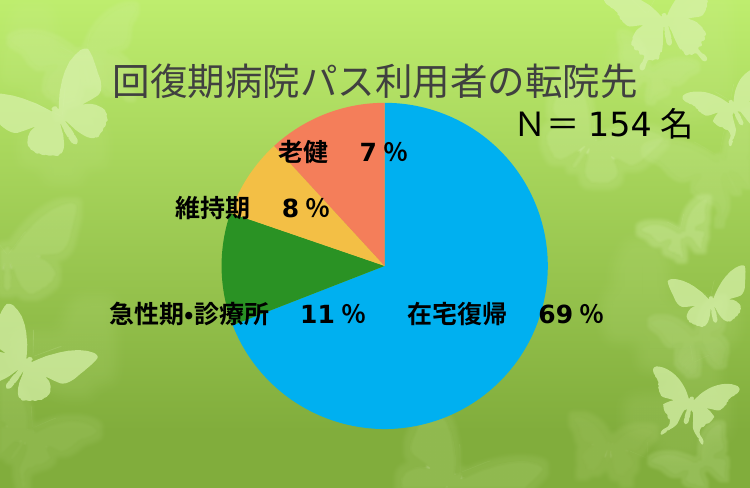

# 回復期病院パス利用者の転院先

### Chart

| Category |  |
|---|---|
Ｎ＝154名
老健　7％
維持期　8％
急性期・診療所　11％
在宅復帰　69％